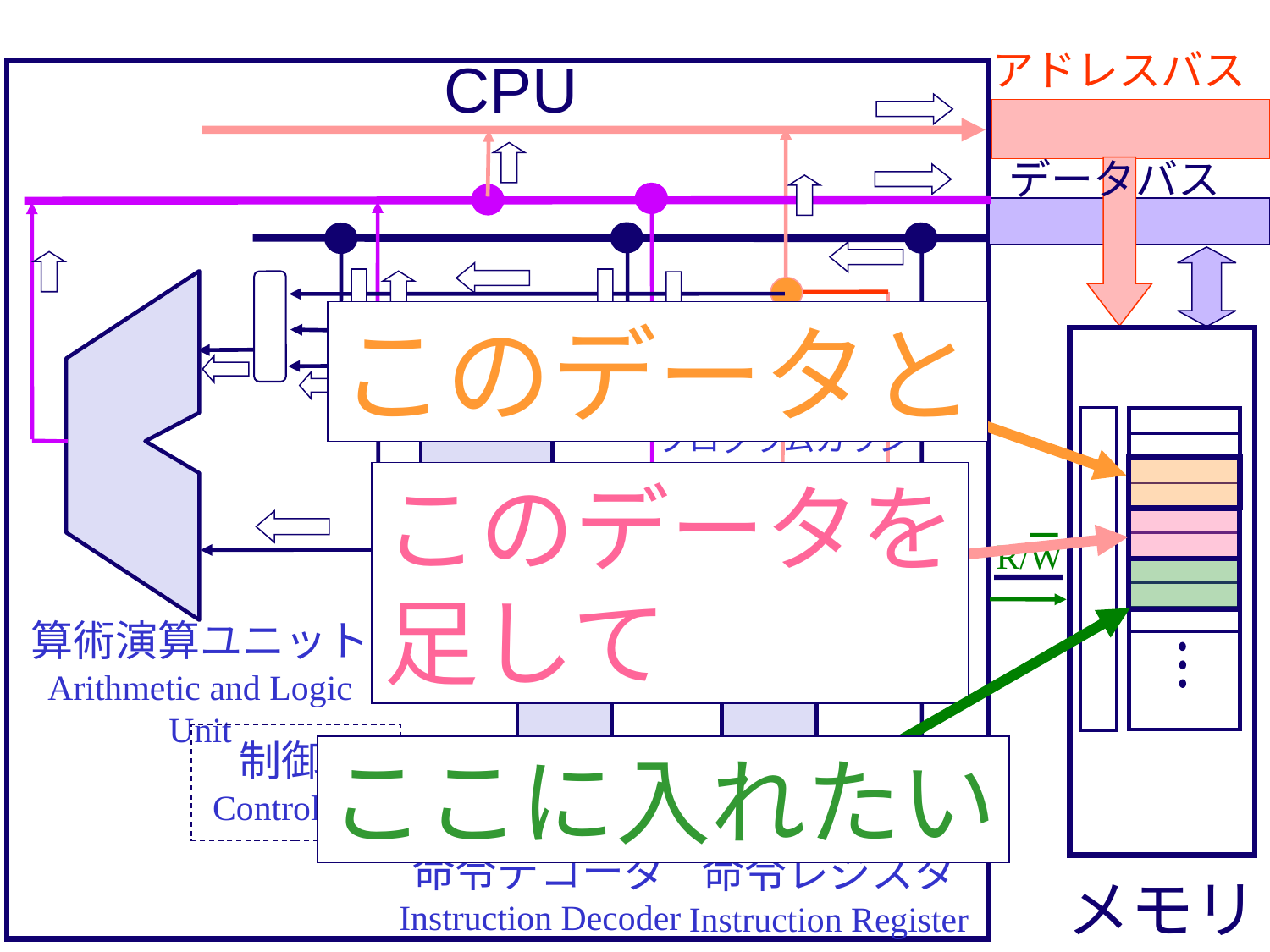

アドレスバス
CPU

データバス

このデータと

プログラムカウンタ
Program Counter

このデータを
足して

+命令長
R/W

レジスタ
Registers

算術演算ユニット
Arithmetic and Logic Unit

制御系
Control Unit
ここに入れたい

命令デコーダ
Instruction Decoder
命令レジスタ
Instruction Register
メモリ